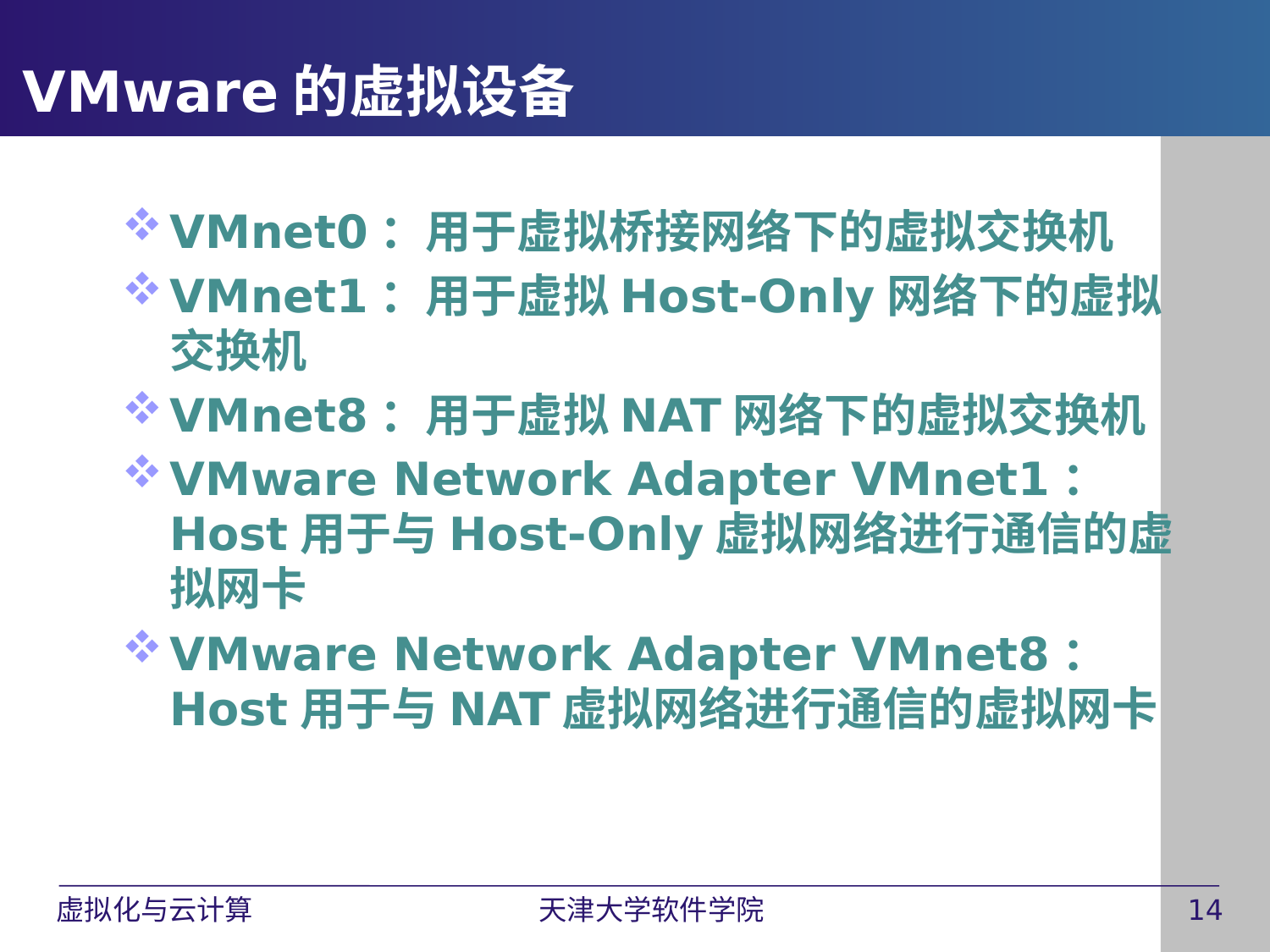

# VMware的虚拟设备
VMnet0：用于虚拟桥接网络下的虚拟交换机
VMnet1：用于虚拟Host-Only网络下的虚拟交换机
VMnet8：用于虚拟NAT网络下的虚拟交换机
VMware Network Adapter VMnet1：Host用于与Host-Only虚拟网络进行通信的虚拟网卡
VMware Network Adapter VMnet8：Host用于与NAT虚拟网络进行通信的虚拟网卡